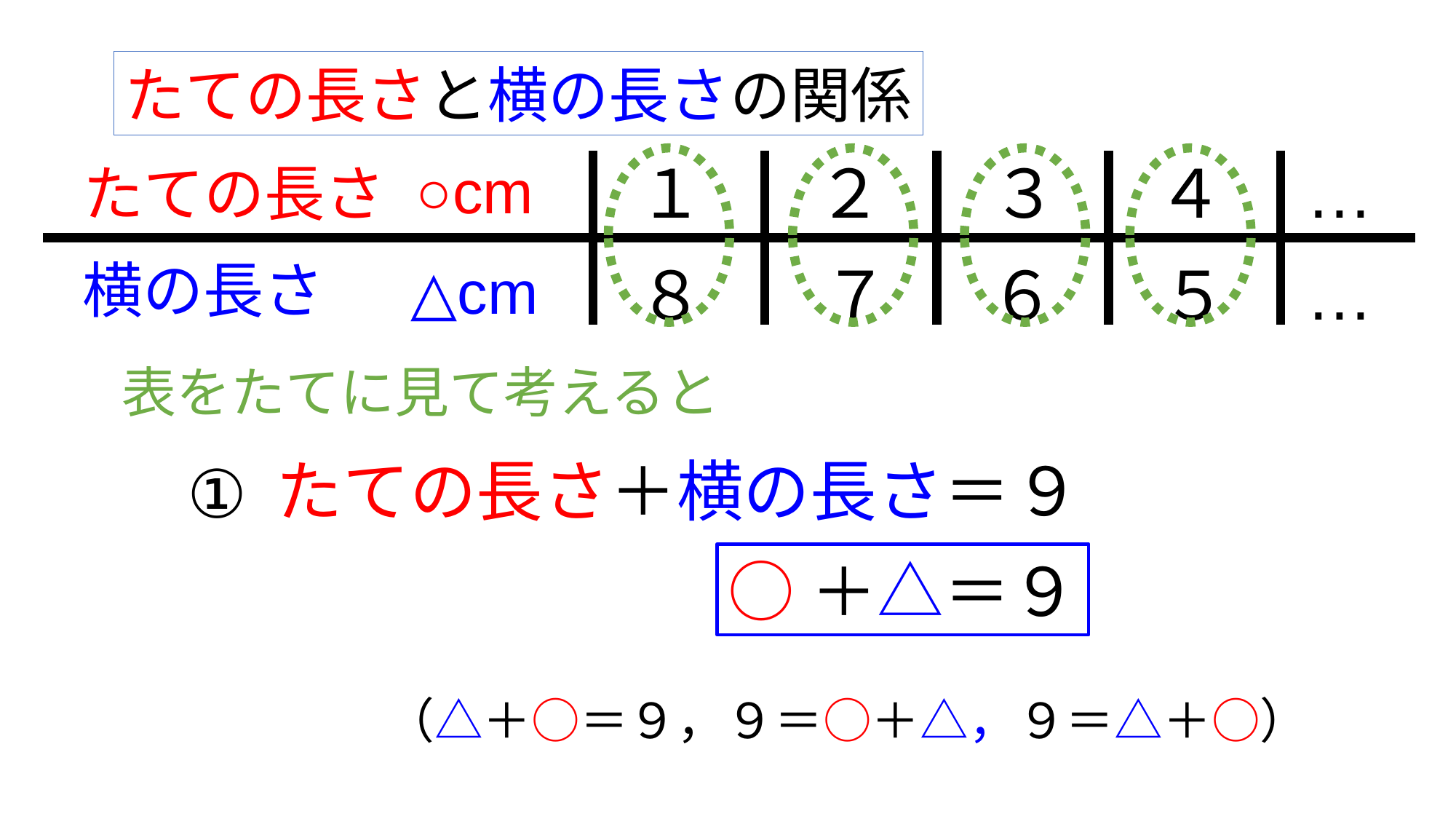

たての長さと横の長さの関係
１
２
３
４
…
○cm

たての長さ
横の長さ
△cm
８
７
６
５
…
表をたてに見て考えると
たての長さ＋横の長さ＝
９
①
○＋△＝９
（△＋○＝９，９＝○＋△，９＝△＋○）